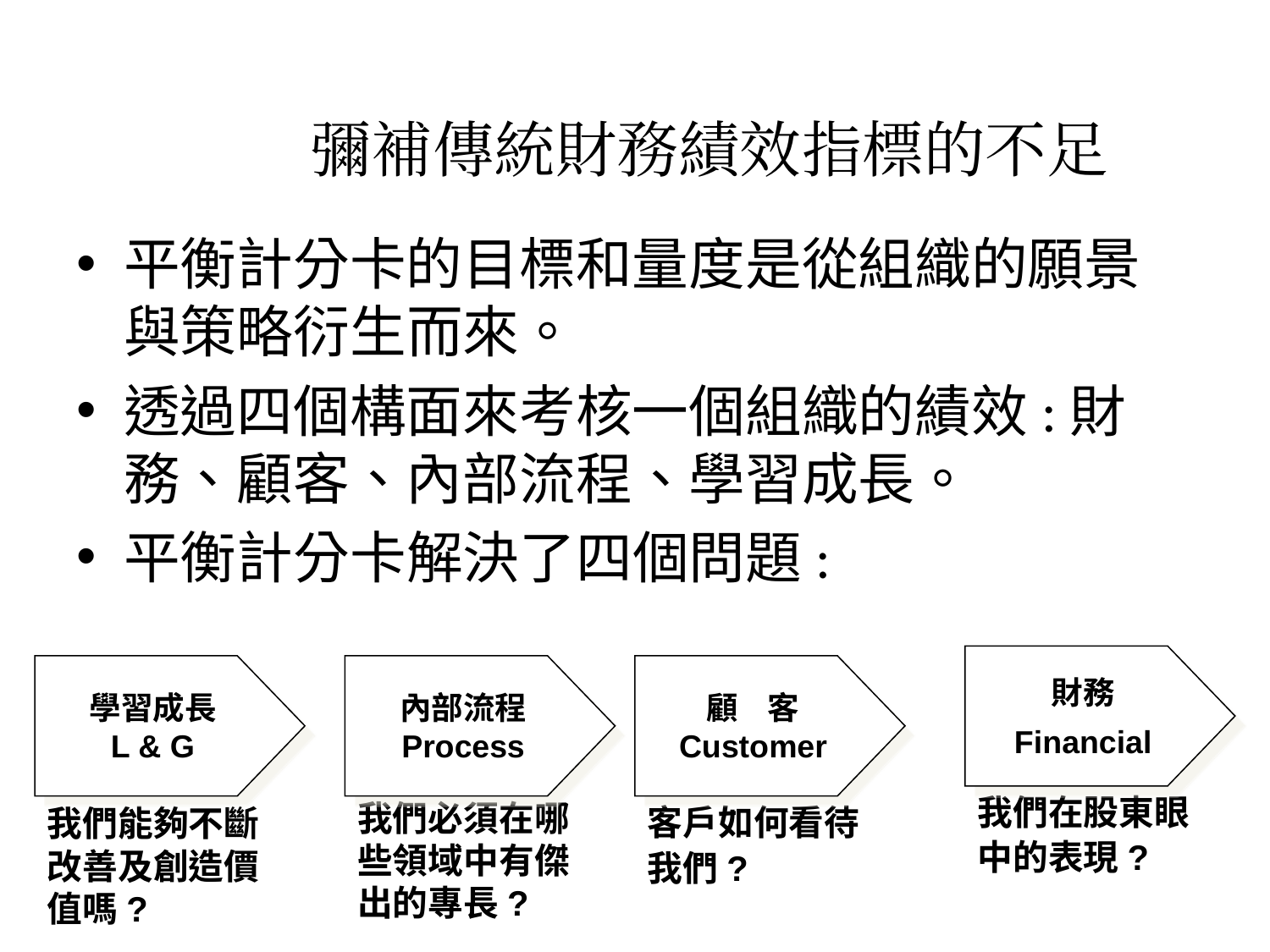

# 彌補傳統財務績效指標的不足
平衡計分卡的目標和量度是從組織的願景與策略衍生而來。
透過四個構面來考核一個組織的績效:財務、顧客、內部流程、學習成長。
平衡計分卡解決了四個問題:

財務
Financial
學習成長
L & G
內部流程
Process
顧    客
Customer
我們在股東眼
中的表現?
我們必須在哪些領域中有傑出的專長?
我們能夠不斷改善及創造價值嗎?
客戶如何看待
我們?